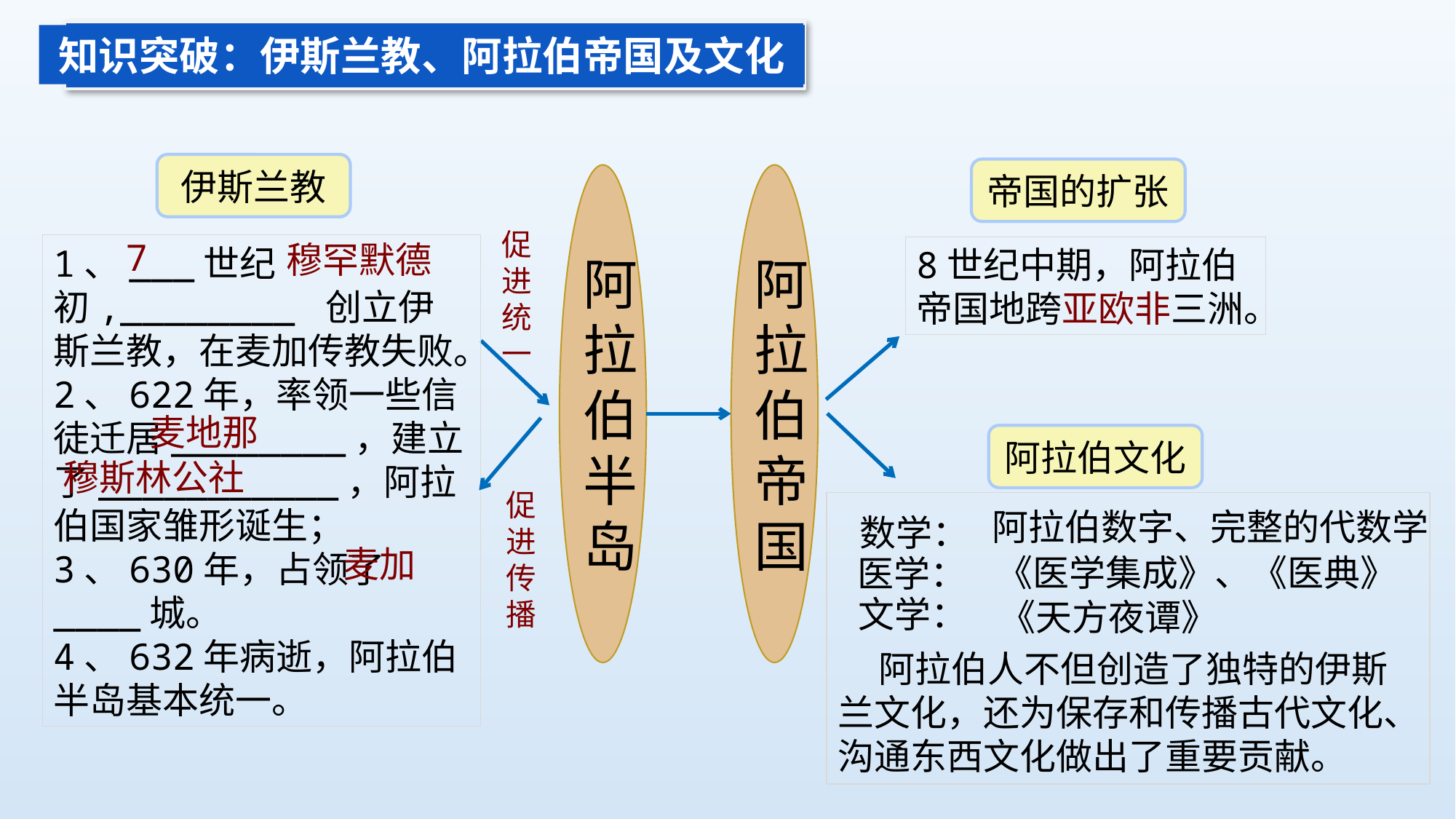

知识突破：伊斯兰教、阿拉伯帝国及文化
伊斯兰教
帝国的扩张
阿拉伯半岛
阿拉伯帝国
促
进
统
一
7
穆罕默德
1、___世纪初,________ 创立伊斯兰教，在麦加传教失败。
2、622年，率领一些信徒迁居________，建立了___________，阿拉伯国家雏形诞生；
3、630年，占领了____城。
4、632年病逝，阿拉伯半岛基本统一。
8世纪中期，阿拉伯帝国地跨亚欧非三洲。
麦地那
阿拉伯文化
穆斯林公社
促
进
传播

阿拉伯数字、完整的代数学
数学：
麦加
《医学集成》、《医典》
医学：
文学：
《天方夜谭》
    阿拉伯人不但创造了独特的伊斯兰文化，还为保存和传播古代文化、沟通东西文化做出了重要贡献。